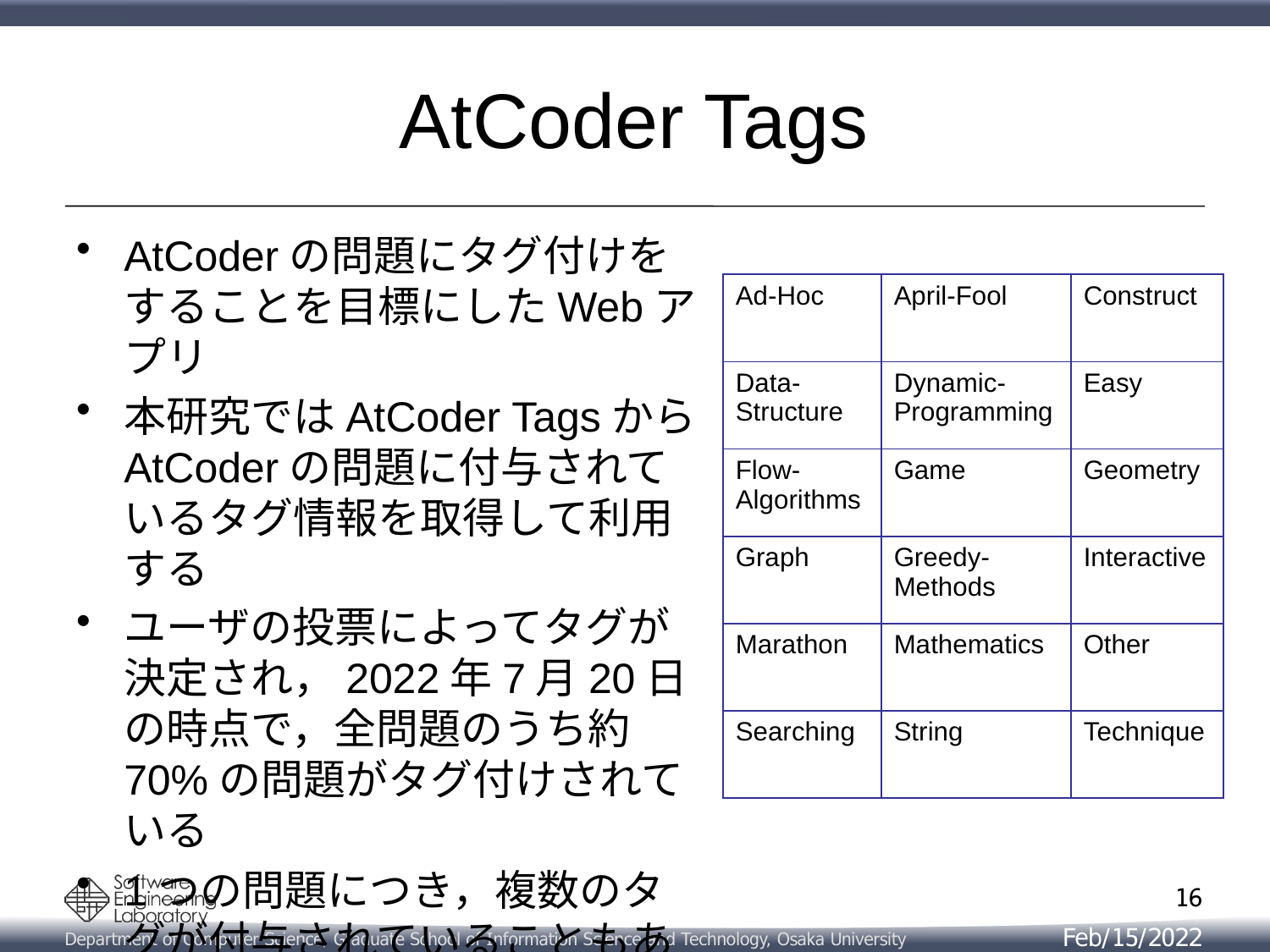

# AtCoder Tags
AtCoderの問題にタグ付けをすることを目標にしたWebアプリ
本研究ではAtCoder TagsからAtCoderの問題に付与されているタグ情報を取得して利用する
ユーザの投票によってタグが決定され，2022年7月20日の時点で，全問題のうち約70%の問題がタグ付けされている
1つの問題につき，複数のタグが付与されていることもある
| Ad-Hoc | April-Fool | Construct |
| --- | --- | --- |
| Data-Structure | Dynamic-Programming | Easy |
| Flow-Algorithms | Game | Geometry |
| Graph | Greedy-Methods | Interactive |
| Marathon | Mathematics | Other |
| Searching | String | Technique |
16
Feb/15/2022